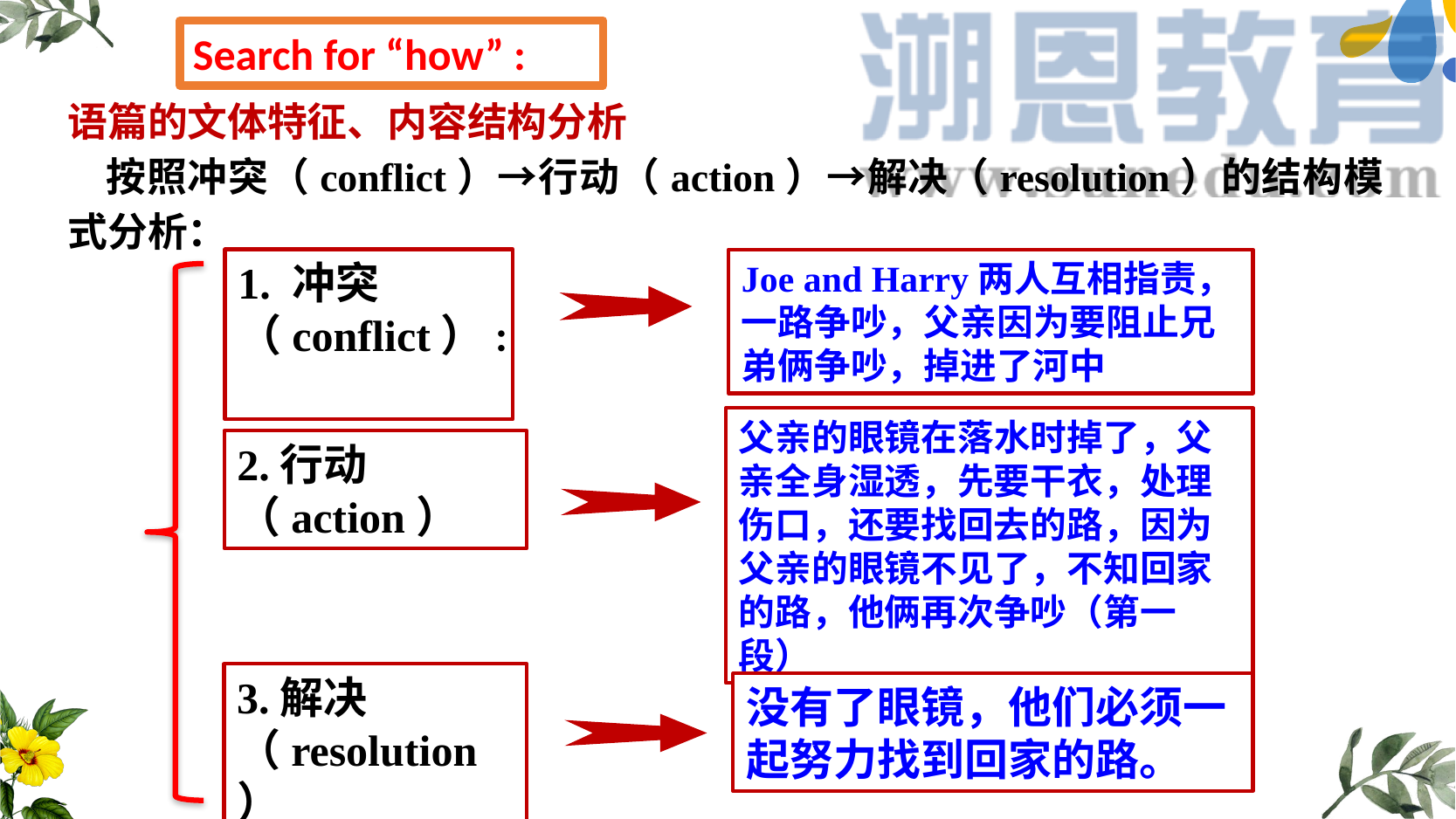

Search for “how” :
语篇的文体特征、内容结构分析
按照冲突（conflict）→行动（action）→解决（resolution）的结构模式分析：
1. 冲突（conflict）:
Joe and Harry两人互相指责，一路争吵，父亲因为要阻止兄弟俩争吵，掉进了河中

父亲的眼镜在落水时掉了，父亲全身湿透，先要干衣，处理伤口，还要找回去的路，因为父亲的眼镜不见了，不知回家的路，他俩再次争吵（第一段）
2.行动（action）

3.解决（resolution）
没有了眼镜，他们必须一起努力找到回家的路。